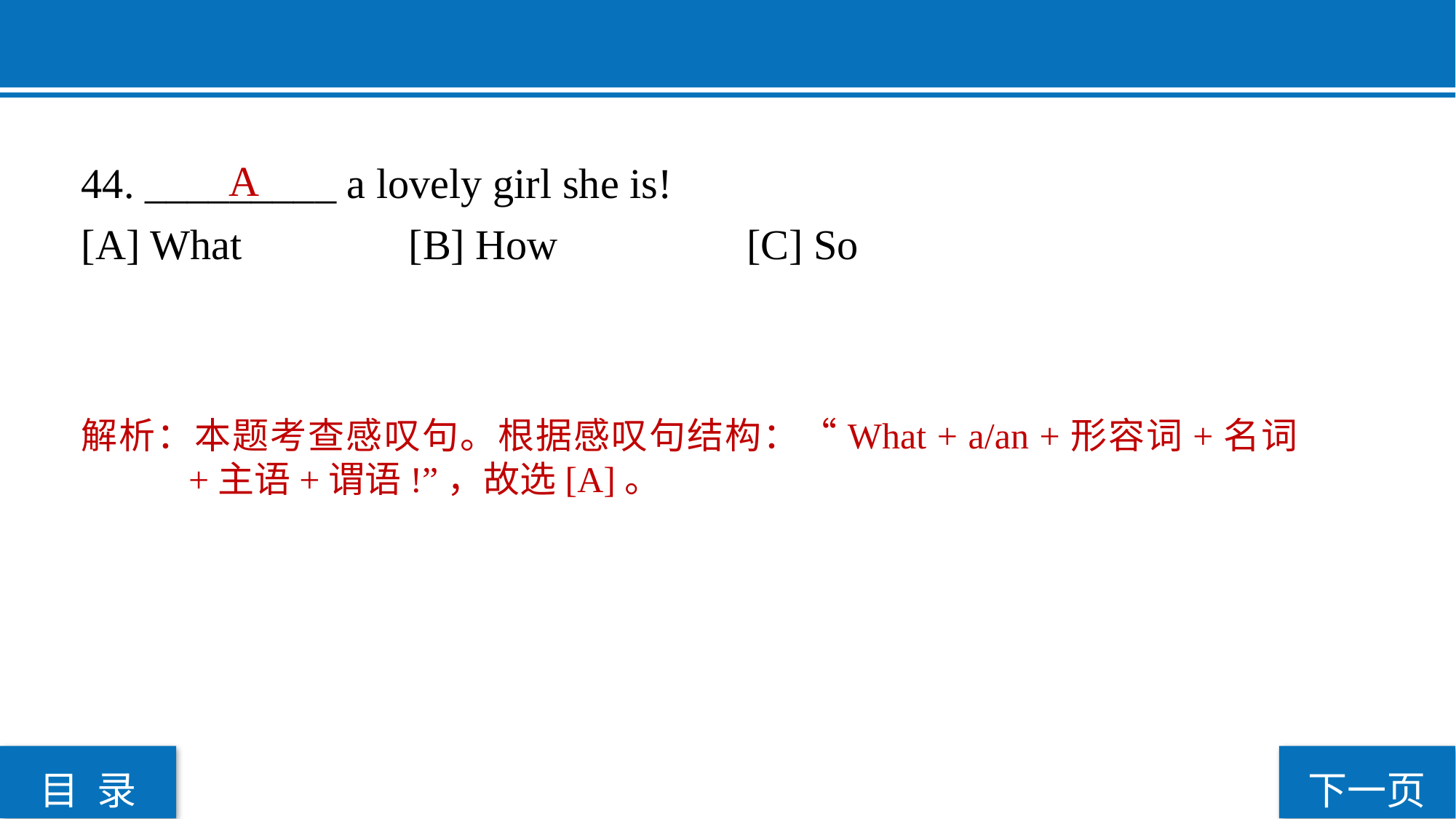

44. _________ a lovely girl she is!
[A] What 		[B] How		 [C] So
A
解析：本题考查感叹句。根据感叹句结构：“What + a/an +形容词+名词+主语+谓语!”，故选[A]。